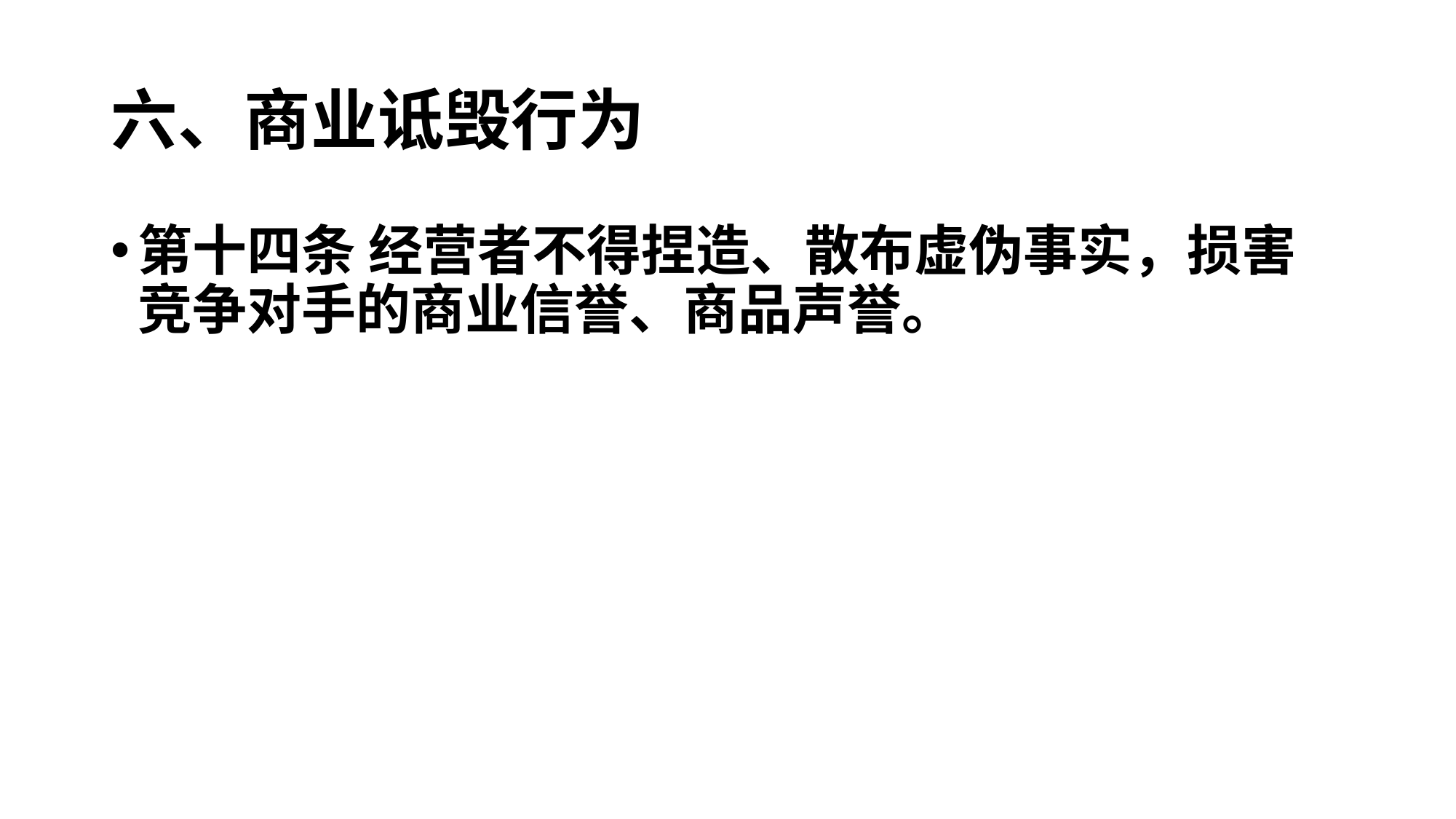

# 六、商业诋毁行为
第十四条 经营者不得捏造、散布虚伪事实，损害竞争对手的商业信誉、商品声誉。